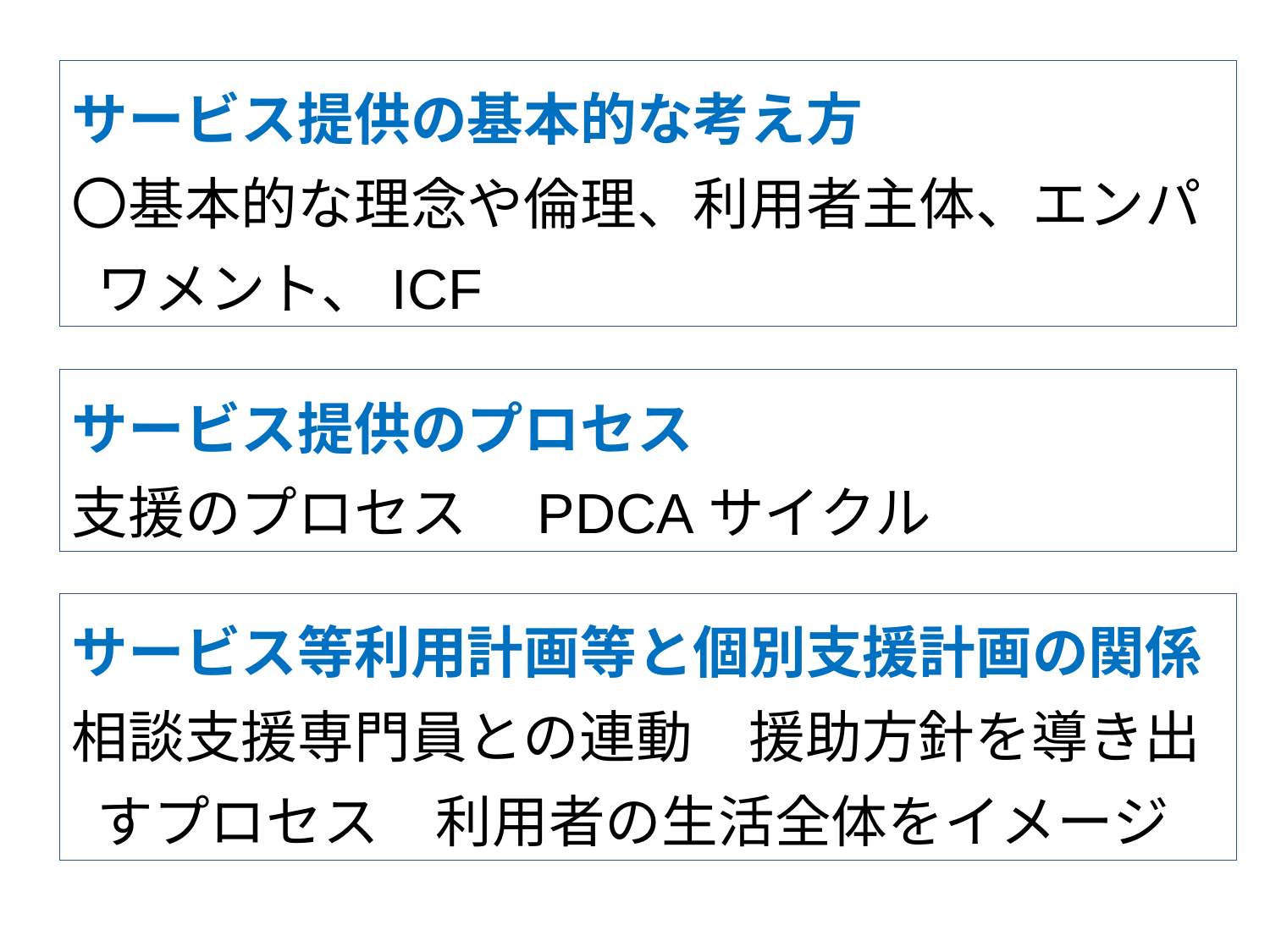

サービス提供の基本的な考え方
〇基本的な理念や倫理、利用者主体、エンパワメント、ICF
サービス提供のプロセス
支援のプロセス　PDCAサイクル
サービス等利用計画等と個別支援計画の関係
相談支援専門員との連動　援助方針を導き出すプロセス　利用者の生活全体をイメージ